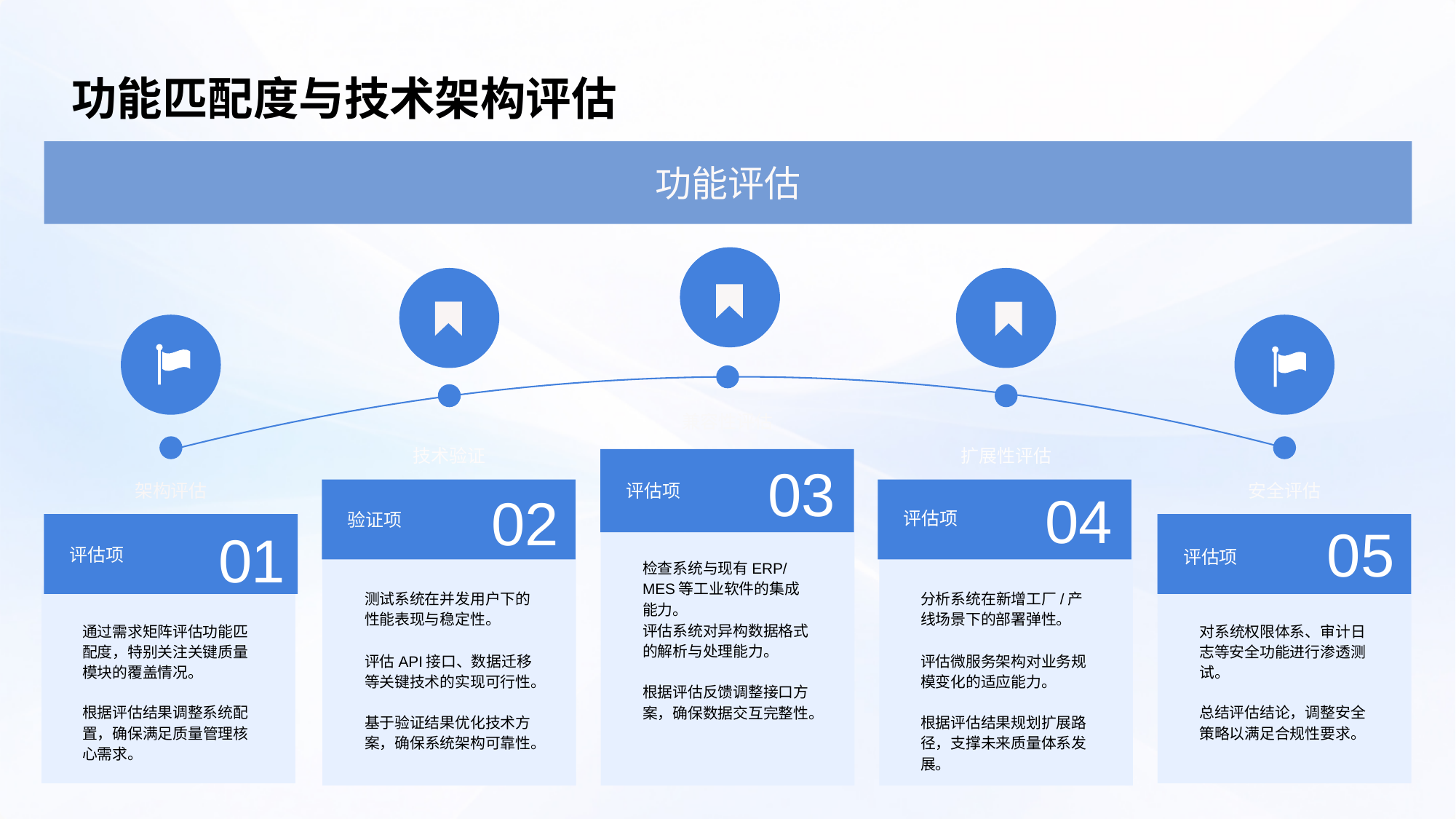

功能匹配度与技术架构评估

功能评估

兼容性评估

技术验证
扩展性评估

03
评估项
04

架构评估

安全评估
02
评估项
验证项
05

01

评估项
评估项
检查系统与现有ERP/MES等工业软件的集成能力。

测试系统在并发用户下的性能表现与稳定性。
分析系统在新增工厂/产线场景下的部署弹性。
评估系统对异构数据格式的解析与处理能力。
通过需求矩阵评估功能匹配度，特别关注关键质量模块的覆盖情况。
对系统权限体系、审计日志等安全功能进行渗透测试。
评估API接口、数据迁移等关键技术的实现可行性。
评估微服务架构对业务规模变化的适应能力。
根据评估反馈调整接口方案，确保数据交互完整性。
根据评估结果调整系统配置，确保满足质量管理核心需求。
总结评估结论，调整安全策略以满足合规性要求。
基于验证结果优化技术方案，确保系统架构可靠性。
根据评估结果规划扩展路径，支撑未来质量体系发展。